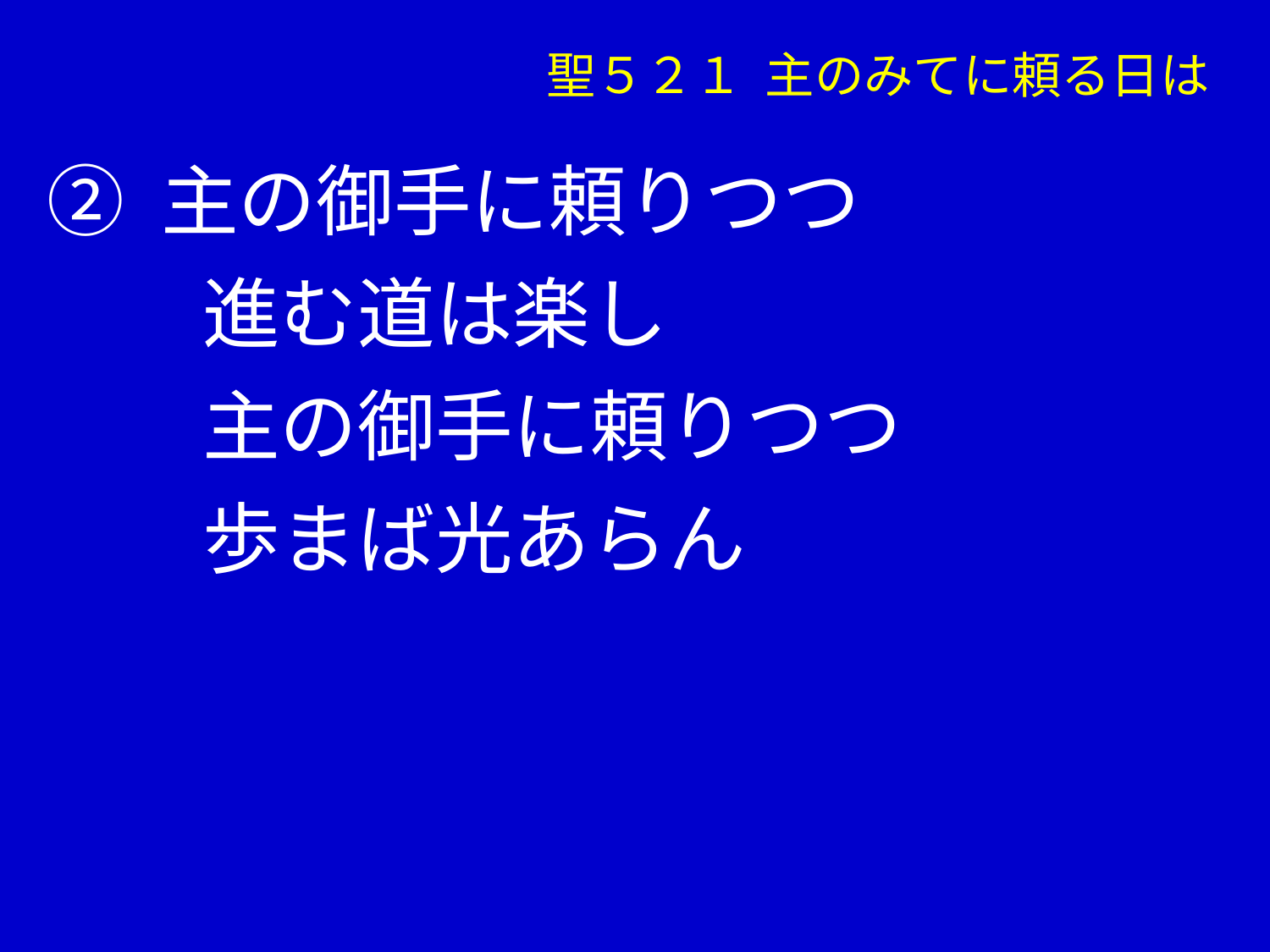

聖５２１  主のみてに頼る日は
② 主の御手に頼りつつ
　　進む道は楽し
　　主の御手に頼りつつ
　　歩まば光あらん